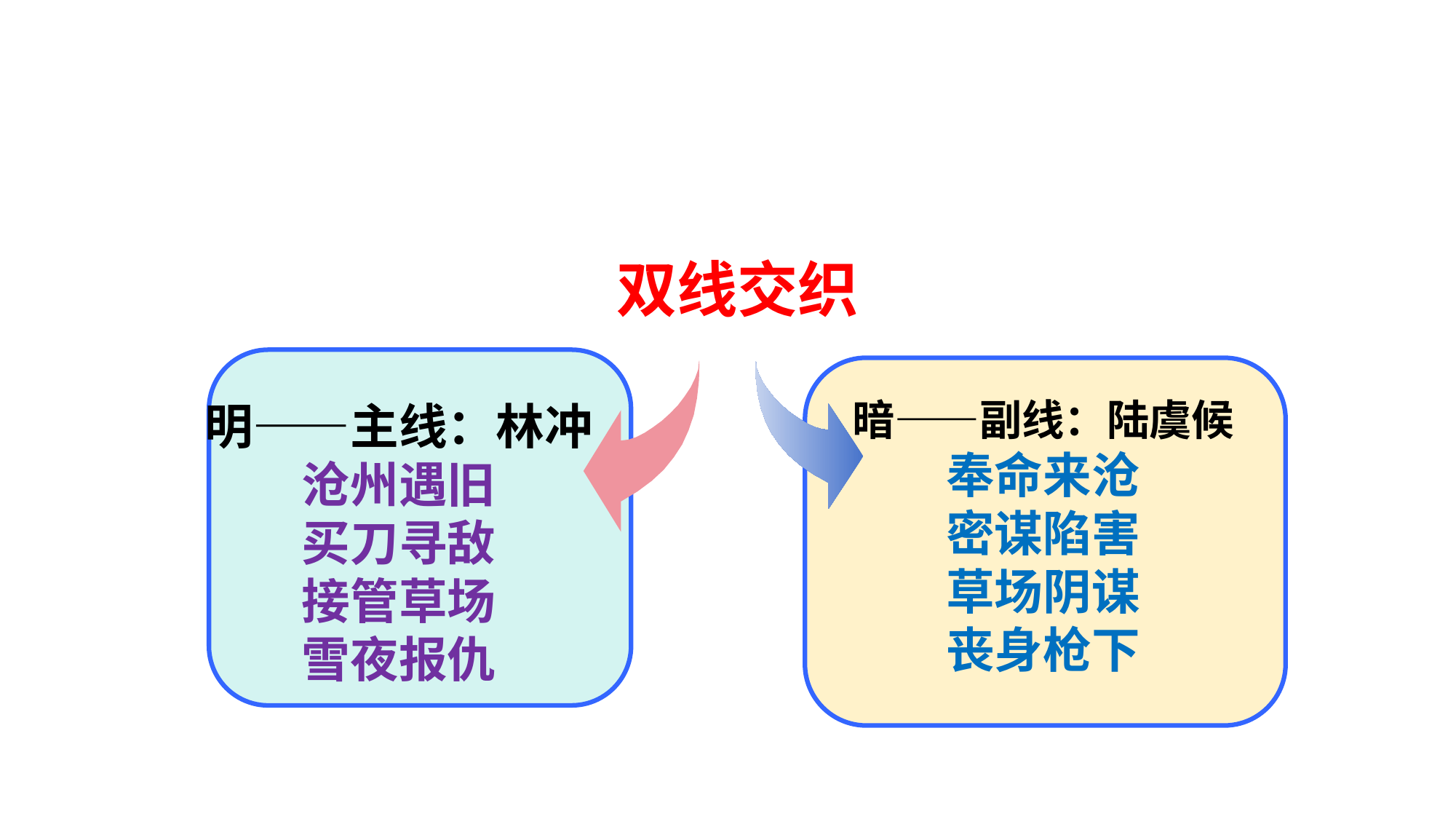

双线交织

明——主线：林冲
沧州遇旧
买刀寻敌
接管草场
雪夜报仇

暗——副线：陆虞候
奉命来沧
密谋陷害
草场阴谋
丧身枪下